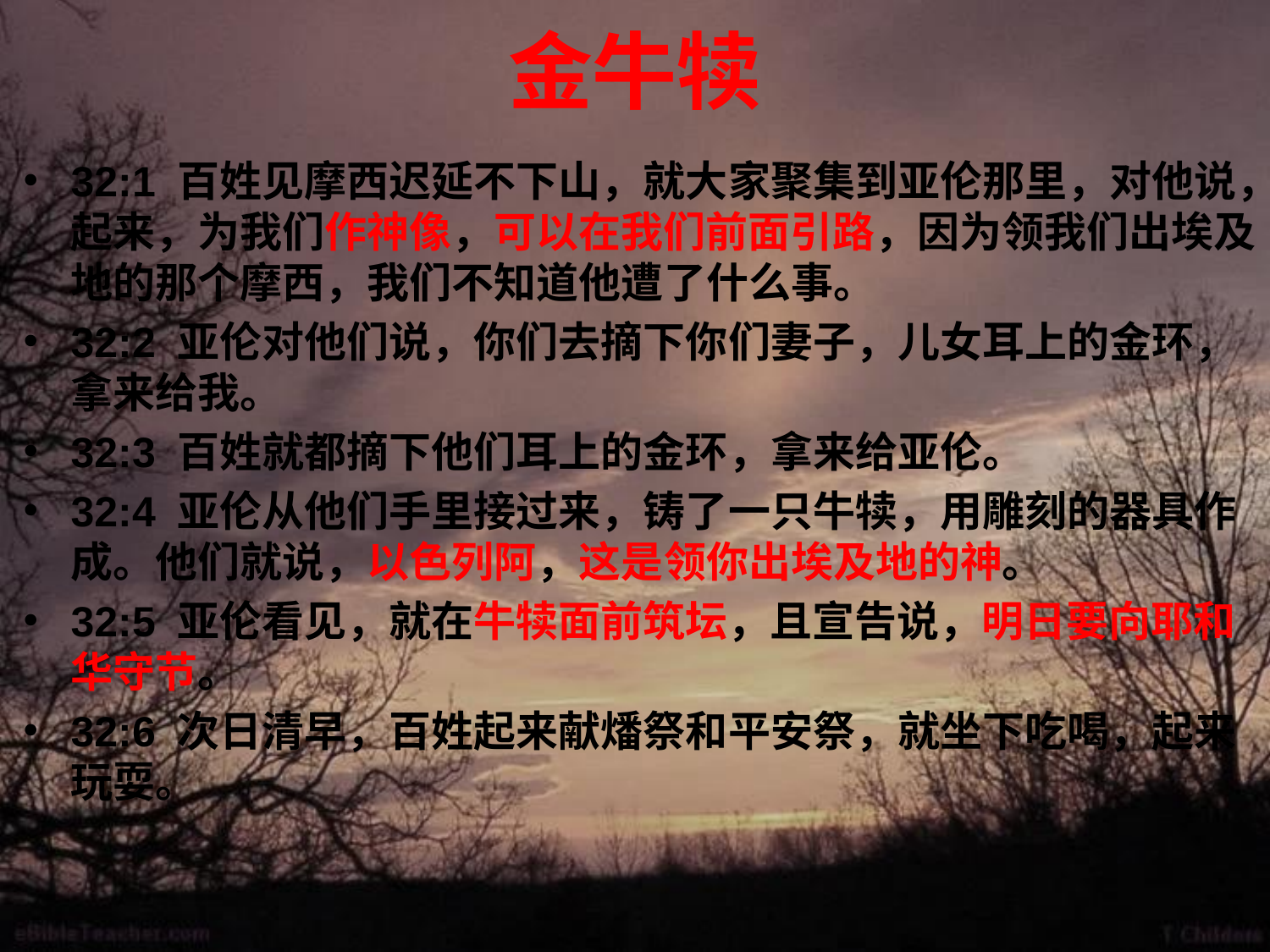

# 金牛犊
32:1 百姓见摩西迟延不下山，就大家聚集到亚伦那里，对他说，起来，为我们作神像，可以在我们前面引路，因为领我们出埃及地的那个摩西，我们不知道他遭了什么事。
32:2 亚伦对他们说，你们去摘下你们妻子，儿女耳上的金环，拿来给我。
32:3 百姓就都摘下他们耳上的金环，拿来给亚伦。
32:4 亚伦从他们手里接过来，铸了一只牛犊，用雕刻的器具作成。他们就说，以色列阿，这是领你出埃及地的神。
32:5 亚伦看见，就在牛犊面前筑坛，且宣告说，明日要向耶和华守节。
32:6 次日清早，百姓起来献燔祭和平安祭，就坐下吃喝，起来玩耍。